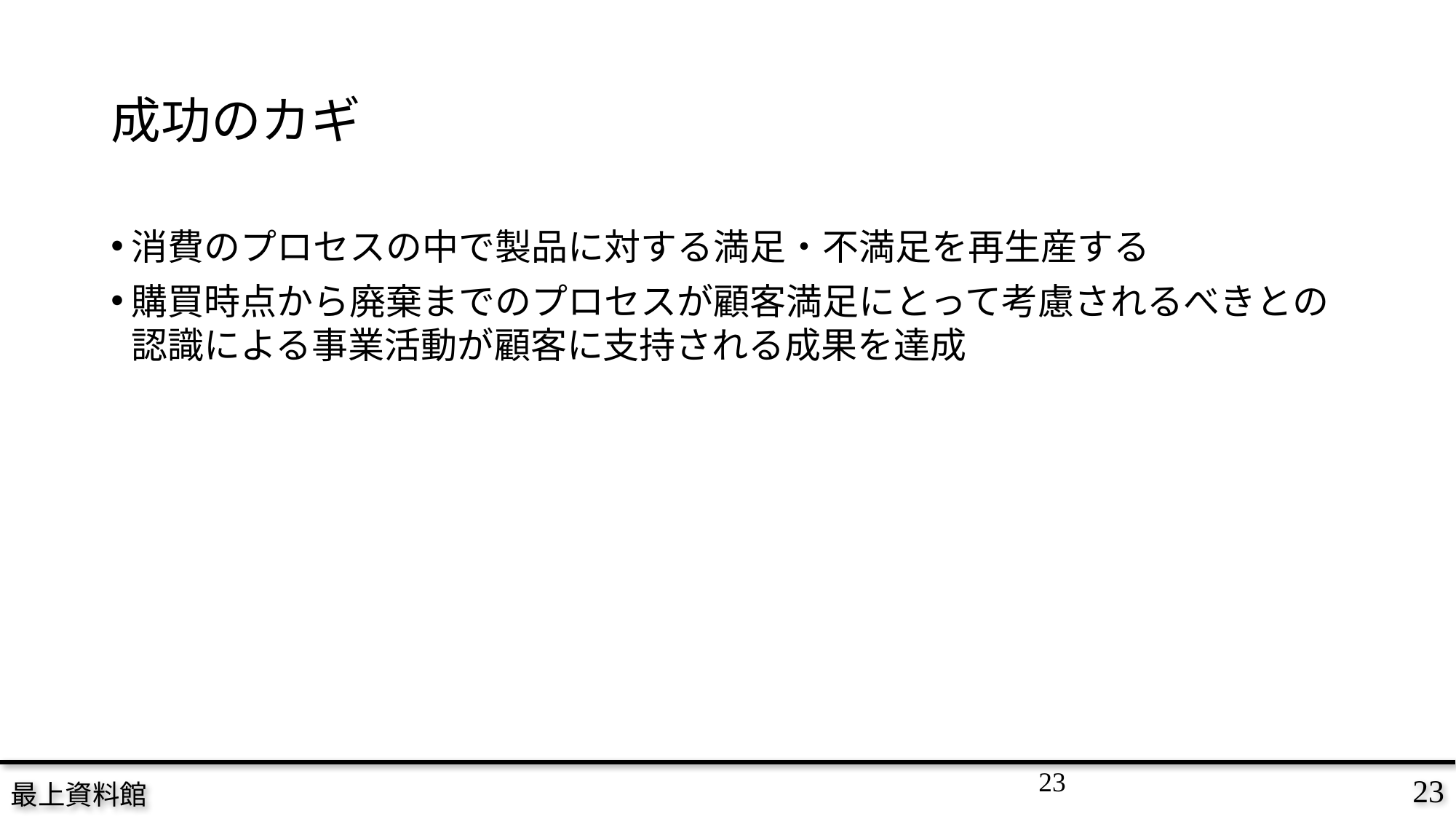

# 成功のカギ
消費のプロセスの中で製品に対する満足・不満足を再生産する
購買時点から廃棄までのプロセスが顧客満足にとって考慮されるべきとの認識による事業活動が顧客に支持される成果を達成

23